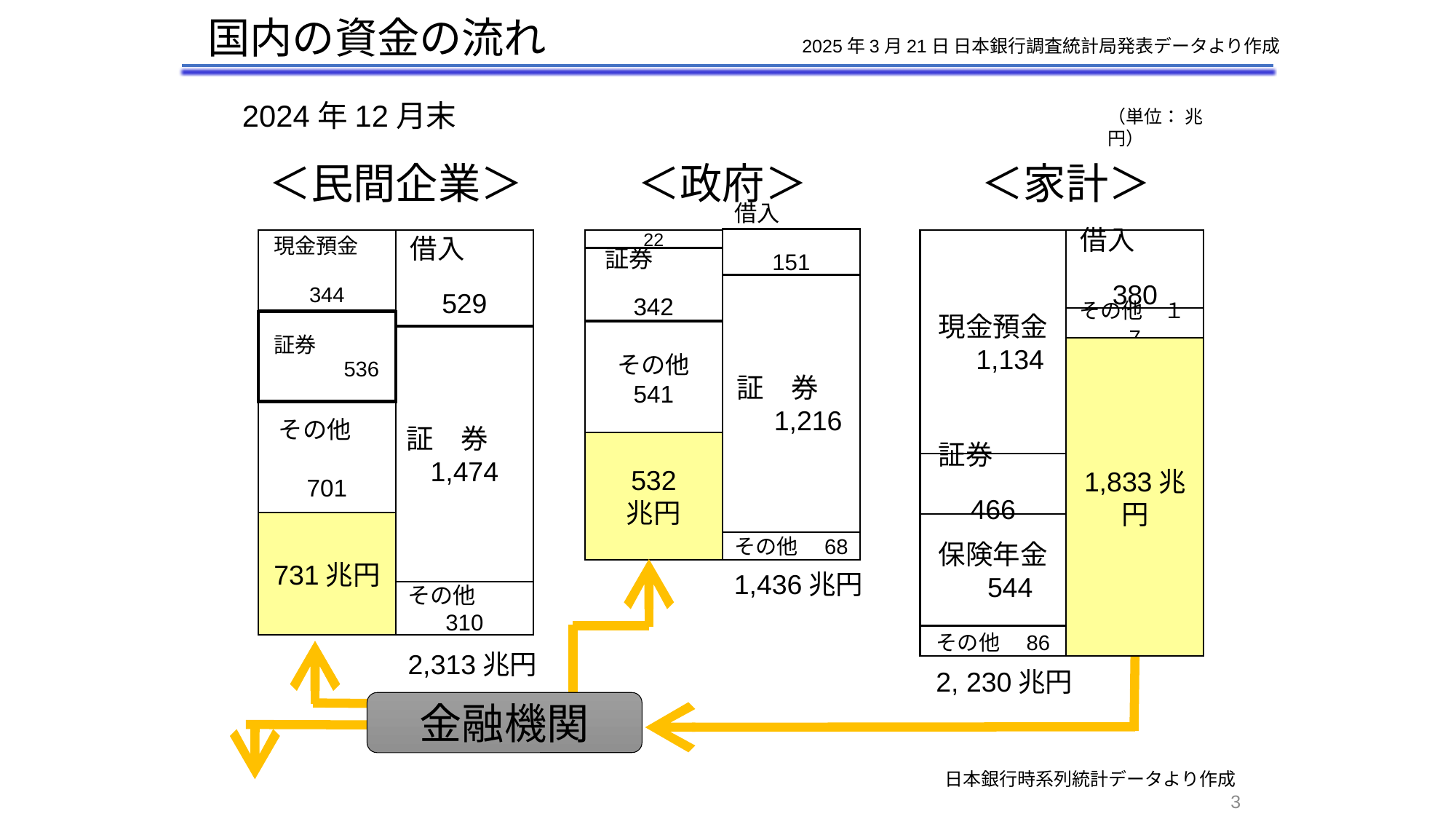

国内の資金の流れ
2025年3月21日 日本銀行調査統計局発表データより作成
2024年12月末
（単位： 兆円）
＜民間企業＞
＜政府＞
＜家計＞
借入
151
証券
342
22
借入　　　　　　380
現金預金
344
借入　　　　　　529
現金預金　1,134
証　券　　1,216
その他　１7
証券　　　　　　536
その他
541
証　券　1,474
1,833兆円
その他
701
532
兆円
証券
466
731兆円
保険年金　544
その他　68
1,436兆円
その他
310
その他　86
2,313兆円
2, 230兆円
金融機関
日本銀行時系列統計データより作成
3